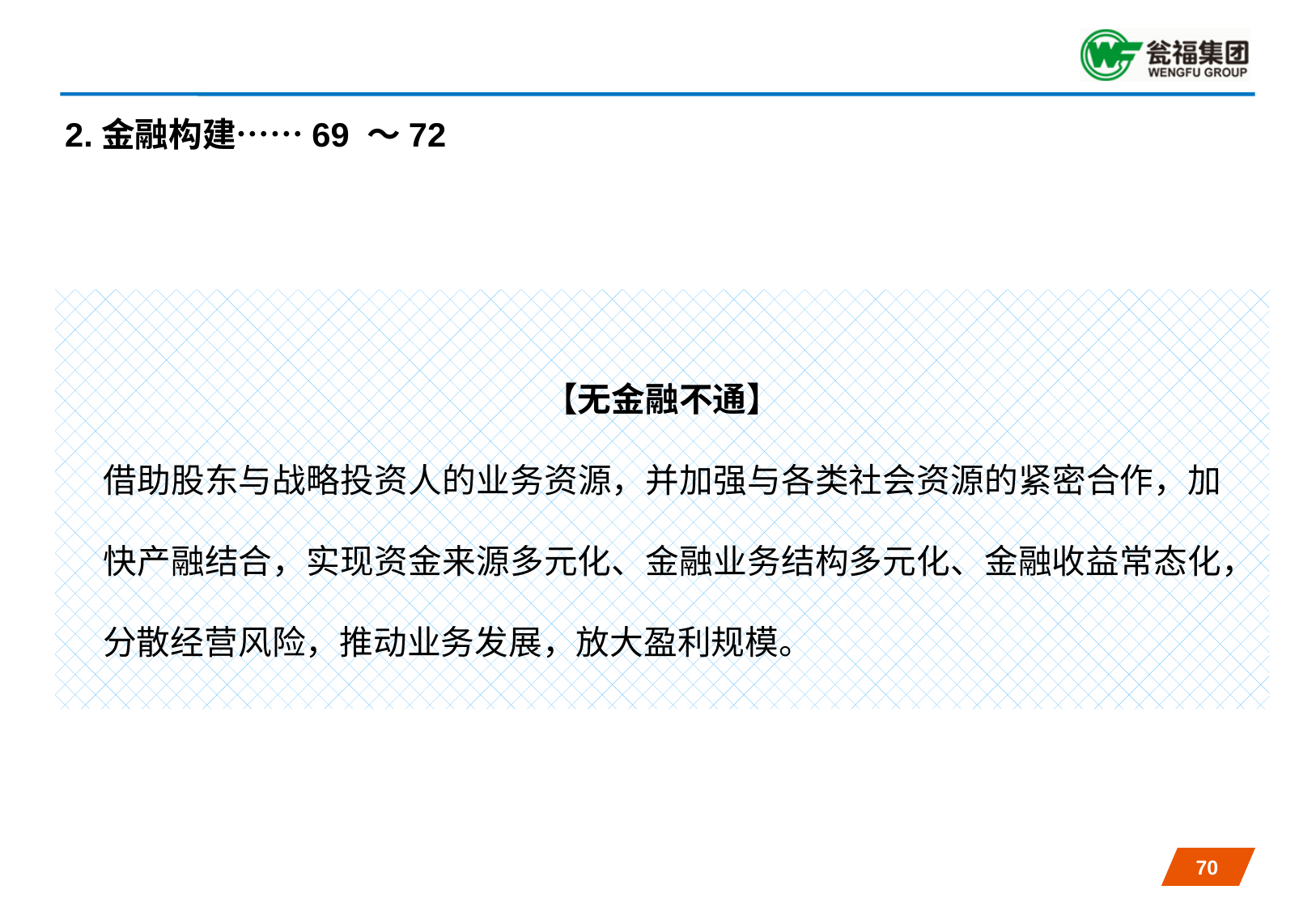

# 2.金融构建……69 ～72
【无金融不通】
借助股东与战略投资人的业务资源，并加强与各类社会资源的紧密合作，加快产融结合，实现资金来源多元化、金融业务结构多元化、金融收益常态化，分散经营风险，推动业务发展，放大盈利规模。